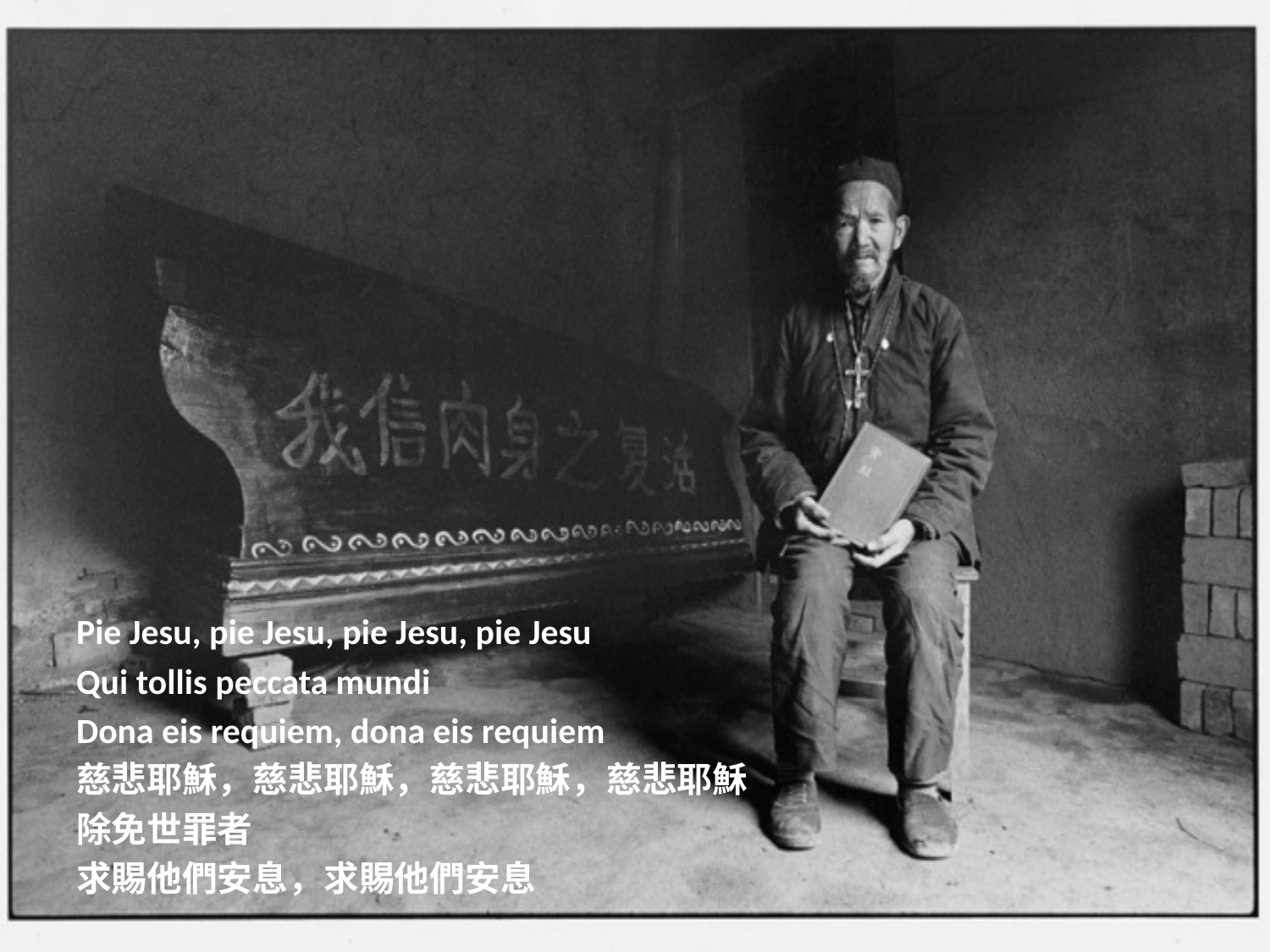

Pie Jesu, pie Jesu, pie Jesu, pie Jesu
Qui tollis peccata mundi
Dona eis requiem, dona eis requiem
慈悲耶穌，慈悲耶穌，慈悲耶穌，慈悲耶穌
除免世罪者
求賜他們安息，求賜他們安息